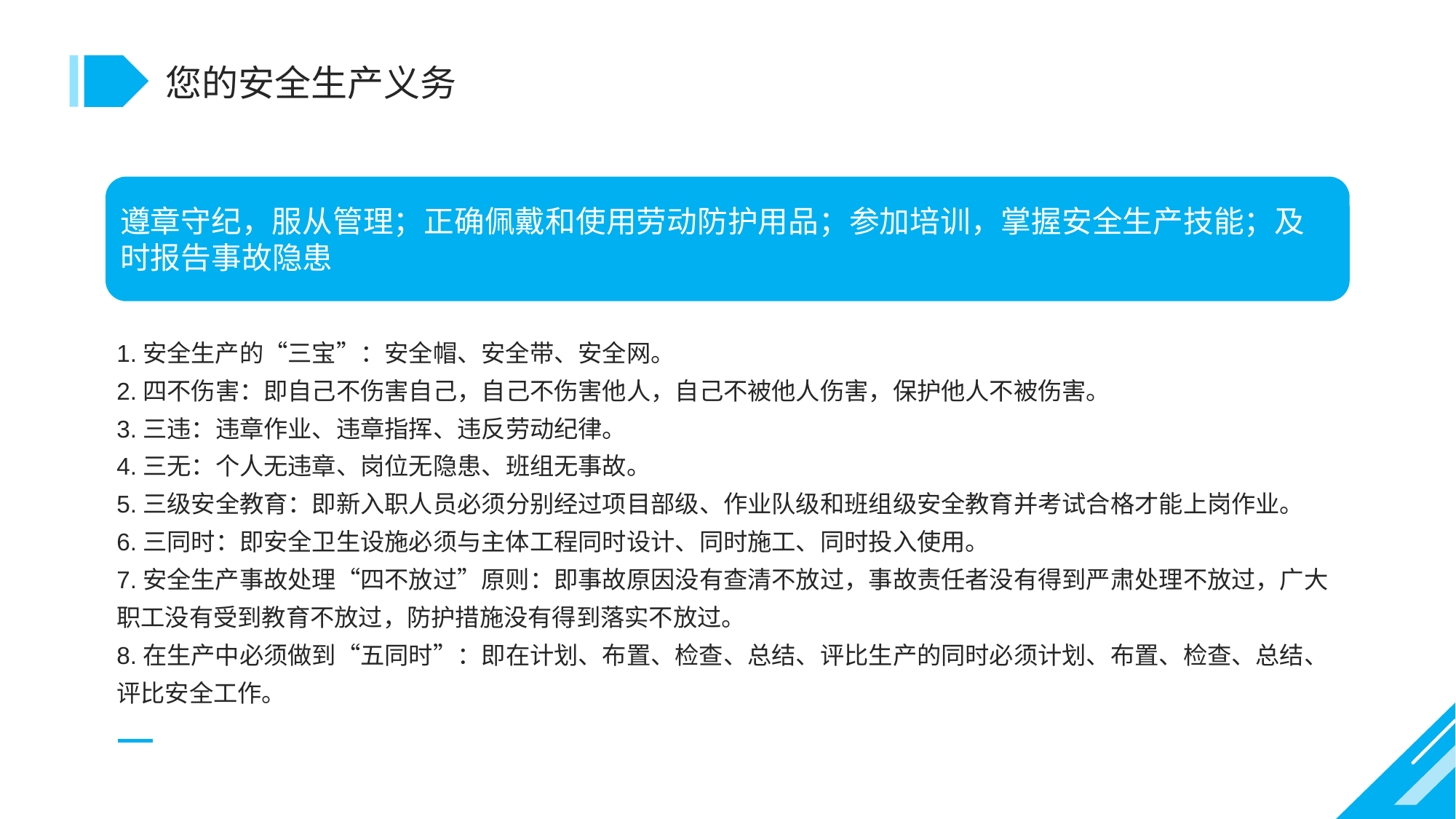

您的安全生产义务
遵章守纪，服从管理；正确佩戴和使用劳动防护用品；参加培训，掌握安全生产技能；及时报告事故隐患
1.安全生产的“三宝”：安全帽、安全带、安全网。
2.四不伤害：即自己不伤害自己，自己不伤害他人，自己不被他人伤害，保护他人不被伤害。
3.三违：违章作业、违章指挥、违反劳动纪律。
4.三无：个人无违章、岗位无隐患、班组无事故。
5.三级安全教育：即新入职人员必须分别经过项目部级、作业队级和班组级安全教育并考试合格才能上岗作业。
6.三同时：即安全卫生设施必须与主体工程同时设计、同时施工、同时投入使用。
7.安全生产事故处理“四不放过”原则：即事故原因没有查清不放过，事故责任者没有得到严肃处理不放过，广大职工没有受到教育不放过，防护措施没有得到落实不放过。
8.在生产中必须做到“五同时”：即在计划、布置、检查、总结、评比生产的同时必须计划、布置、检查、总结、评比安全工作。